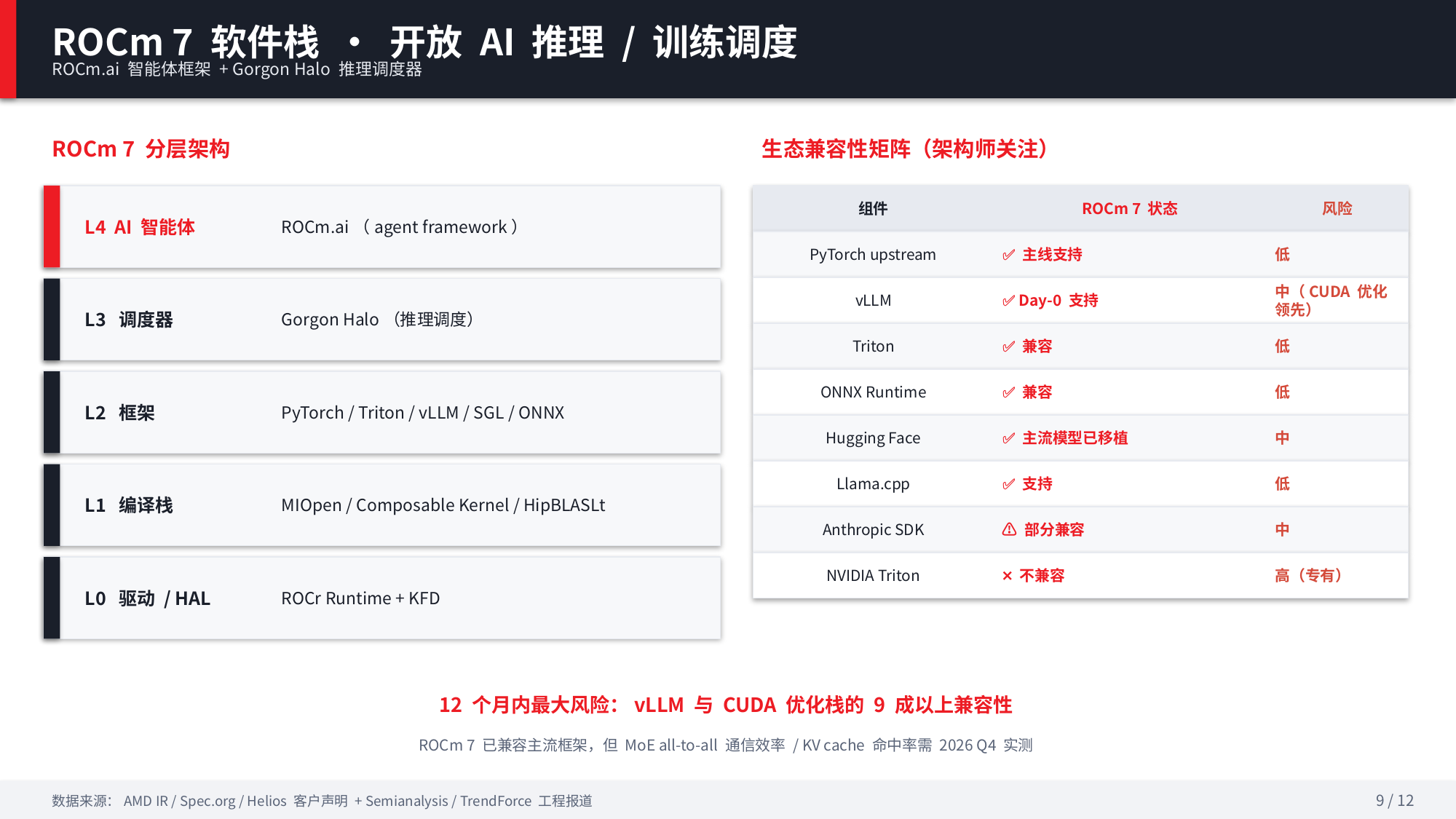

ROCm 7 软件栈 · 开放 AI 推理 / 训练调度
ROCm.ai 智能体框架 + Gorgon Halo 推理调度器
ROCm 7 分层架构
生态兼容性矩阵（架构师关注）

L4  AI 智能体
ROCm.ai（agent framework）

组件
ROCm 7 状态
风险

PyTorch upstream
✅ 主线支持
低

vLLM
✅ Day-0 支持
中（CUDA 优化领先）

L3  调度器
Gorgon Halo（推理调度）

Triton
✅ 兼容
低

ONNX Runtime
✅ 兼容
低

L2  框架
PyTorch / Triton / vLLM / SGL / ONNX

Hugging Face
✅ 主流模型已移植
中

Llama.cpp
✅ 支持
低

L1  编译栈
MIOpen / Composable Kernel / HipBLASLt

Anthropic SDK
⚠️ 部分兼容
中

NVIDIA Triton
❌ 不兼容
高（专有）

L0  驱动 / HAL
ROCr Runtime + KFD
12 个月内最大风险：vLLM 与 CUDA 优化栈的 9 成以上兼容性
ROCm 7 已兼容主流框架，但 MoE all-to-all 通信效率 / KV cache 命中率需 2026 Q4 实测

数据来源：AMD IR / Spec.org / Helios 客户声明 + Semianalysis / TrendForce 工程报道
9 / 12